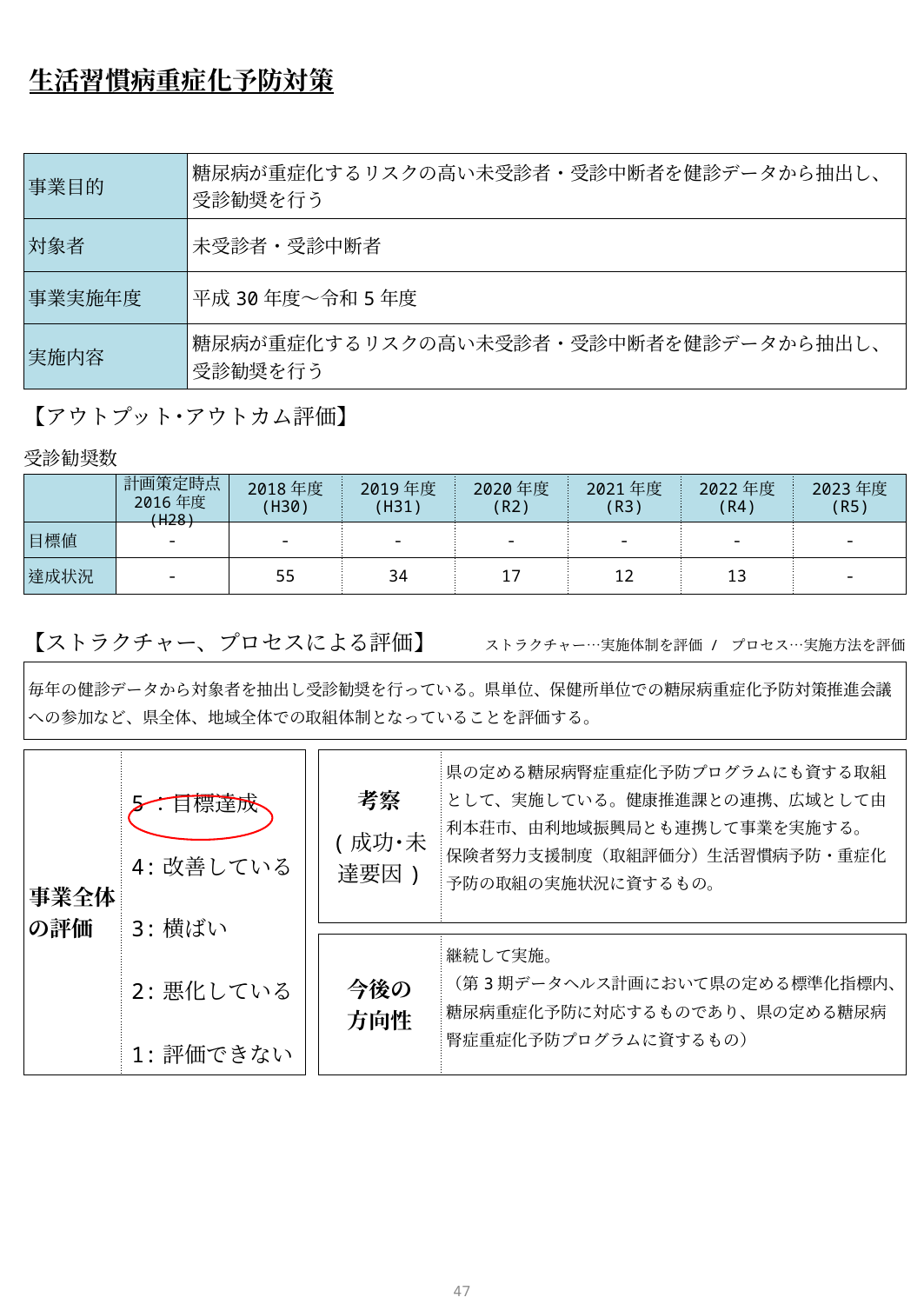

生活習慣病重症化予防対策
| 事業目的 | 糖尿病が重症化するリスクの高い未受診者・受診中断者を健診データから抽出し、受診勧奨を行う |
| --- | --- |
| 対象者 | 未受診者・受診中断者 |
| 事業実施年度 | 平成30年度～令和5年度 |
| 実施内容 | 糖尿病が重症化するリスクの高い未受診者・受診中断者を健診データから抽出し、受診勧奨を行う |
【アウトプット･アウトカム評価】
受診勧奨数
|  | 計画策定時点 2016年度(H28) | 2018年度 (H30) | 2019年度 (H31) | 2020年度 (R2) | 2021年度 (R3) | 2022年度 (R4) | 2023年度 (R5) |
| --- | --- | --- | --- | --- | --- | --- | --- |
| 目標値 | - | - | - | - | - | - | - |
| 達成状況 | - | 55 | 34 | 17 | 12 | 13 | - |
ストラクチャー…実施体制を評価 / プロセス…実施方法を評価
【ストラクチャー、プロセスによる評価】

| 毎年の健診データから対象者を抽出し受診勧奨を行っている。県単位、保健所単位での糖尿病重症化予防対策推進会議への参加など、県全体、地域全体での取組体制となっていることを評価する。 |
| --- |
| 考察 (成功･未達要因) | 県の定める糖尿病腎症重症化予防プログラムにも資する取組として、実施している。健康推進課との連携、広域として由利本荘市、由利地域振興局とも連携して事業を実施する。 保険者努力支援制度（取組評価分）生活習慣病予防・重症化予防の取組の実施状況に資するもの。 |
| --- | --- |
| 事業全体 の評価 | 5：目標達成 4:改善している 3:横ばい 2:悪化している 1:評価できない |
| --- | --- |

| 今後の 方向性 | 継続して実施。 （第3期データヘルス計画において県の定める標準化指標内、糖尿病重症化予防に対応するものであり、県の定める糖尿病腎症重症化予防プログラムに資するもの） |
| --- | --- |
47